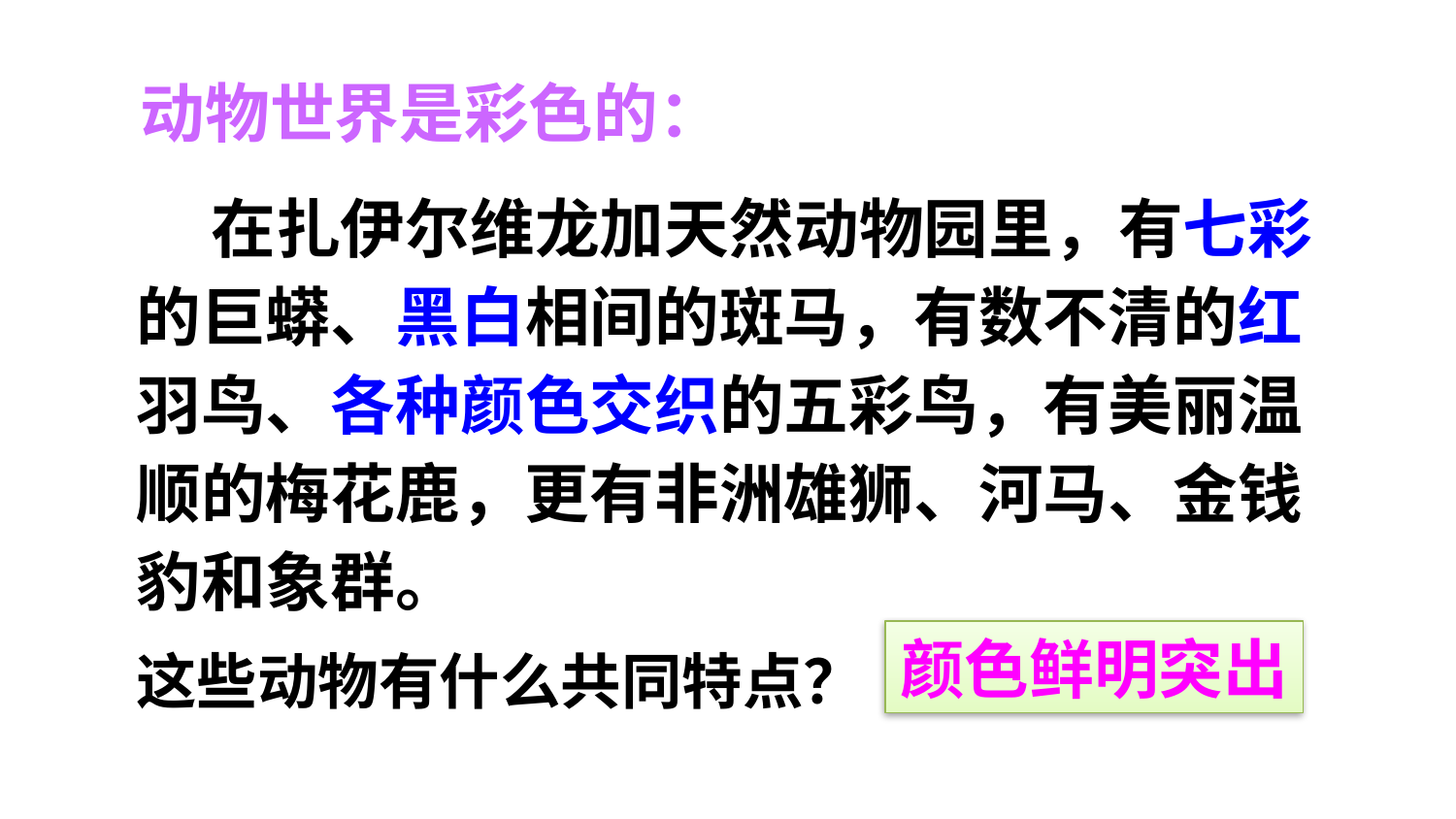

动物世界是彩色的：
    在扎伊尔维龙加天然动物园里，有七彩的巨蟒、黑白相间的斑马，有数不清的红羽鸟、各种颜色交织的五彩鸟，有美丽温顺的梅花鹿，更有非洲雄狮、河马、金钱豹和象群。
颜色鲜明突出
这些动物有什么共同特点？